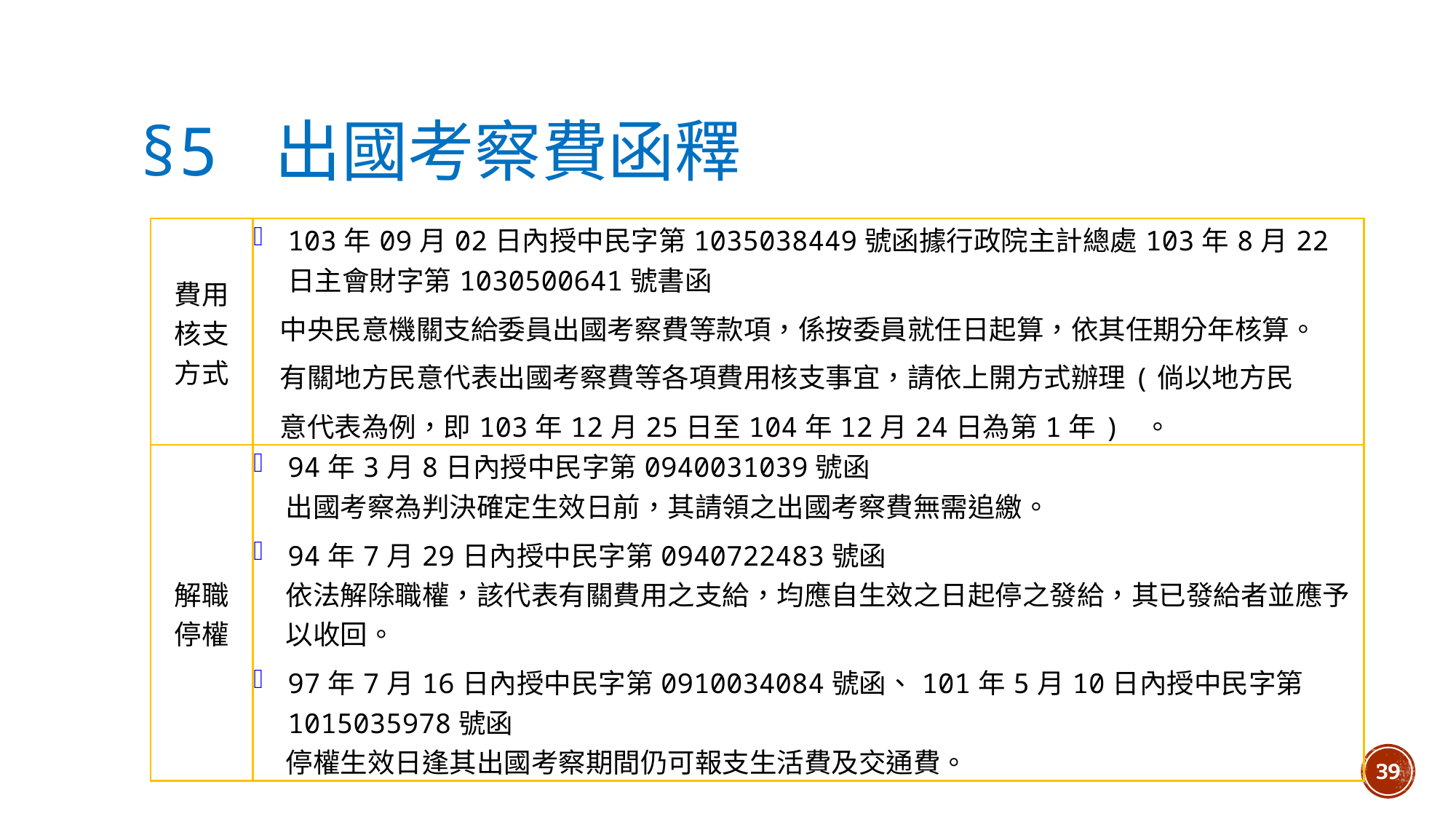

# §5 出國考察費函釋
| 費用 核支 方式 | 103年09月02日內授中民字第1035038449號函據行政院主計總處103年8月22日主會財字第1030500641號書函 中央民意機關支給委員出國考察費等款項，係按委員就任日起算，依其任期分年核算。 有關地方民意代表出國考察費等各項費用核支事宜，請依上開方式辦理(倘以地方民 意代表為例，即103年12月25日至104年12月24日為第1年) 。 |
| --- | --- |
| 解職 停權 | 94年3月8日內授中民字第0940031039號函 出國考察為判決確定生效日前，其請領之出國考察費無需追繳。 94年7月29日內授中民字第0940722483號函 依法解除職權，該代表有關費用之支給，均應自生效之日起停之發給，其已發給者並應予以收回。 97年7月16日內授中民字第0910034084號函、101年5月10日內授中民字第1015035978號函 停權生效日逢其出國考察期間仍可報支生活費及交通費。 |
39